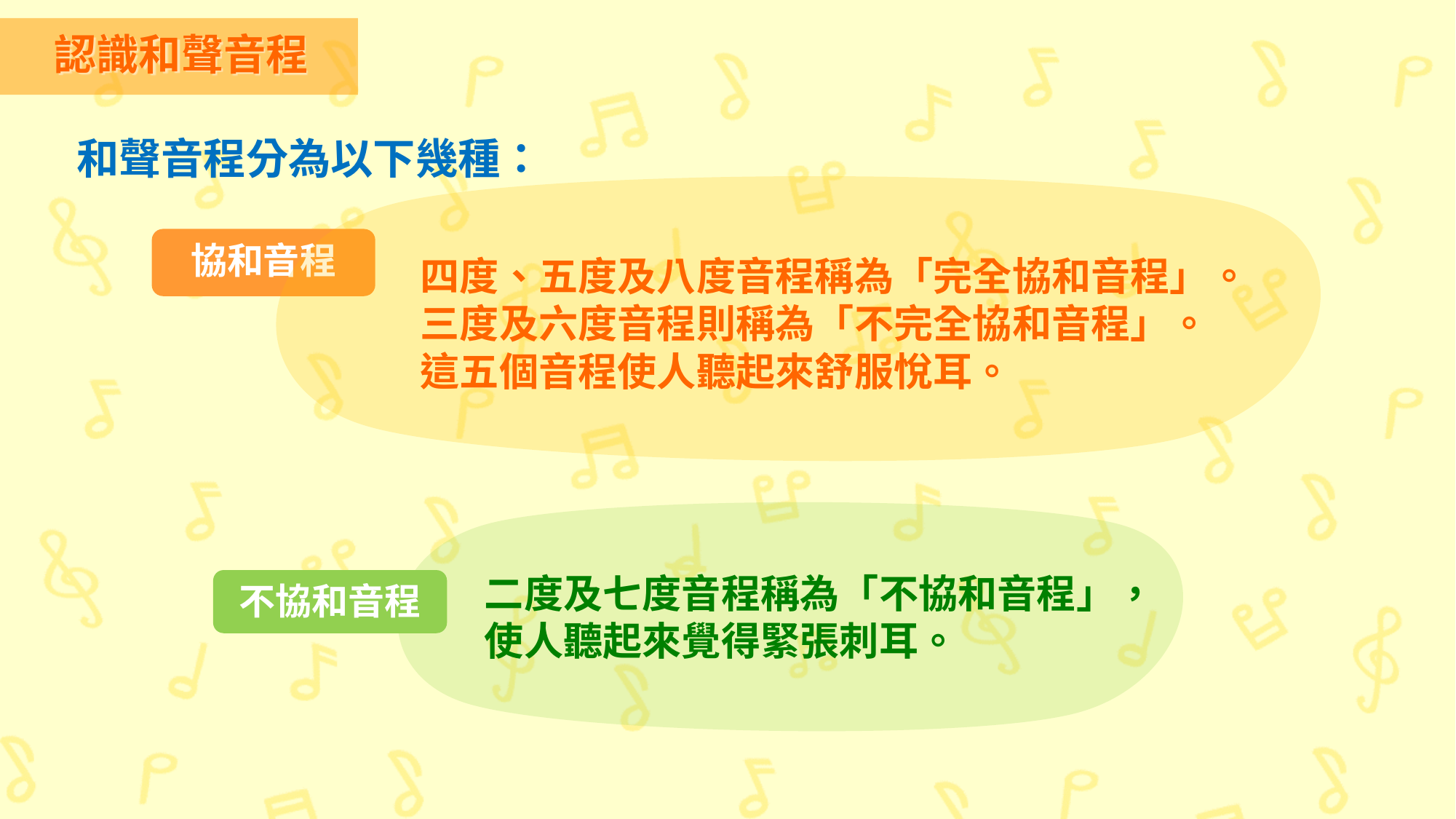

認識和聲音程
和聲音程分為以下幾種：

協和音程
四度、五度及八度音程稱為「完全協和音程」。
三度及六度音程則稱為「不完全協和音程」。
這五個音程使人聽起來舒服悅耳。

二度及七度音程稱為「不協和音程」，使人聽起來覺得緊張刺耳。
不協和音程